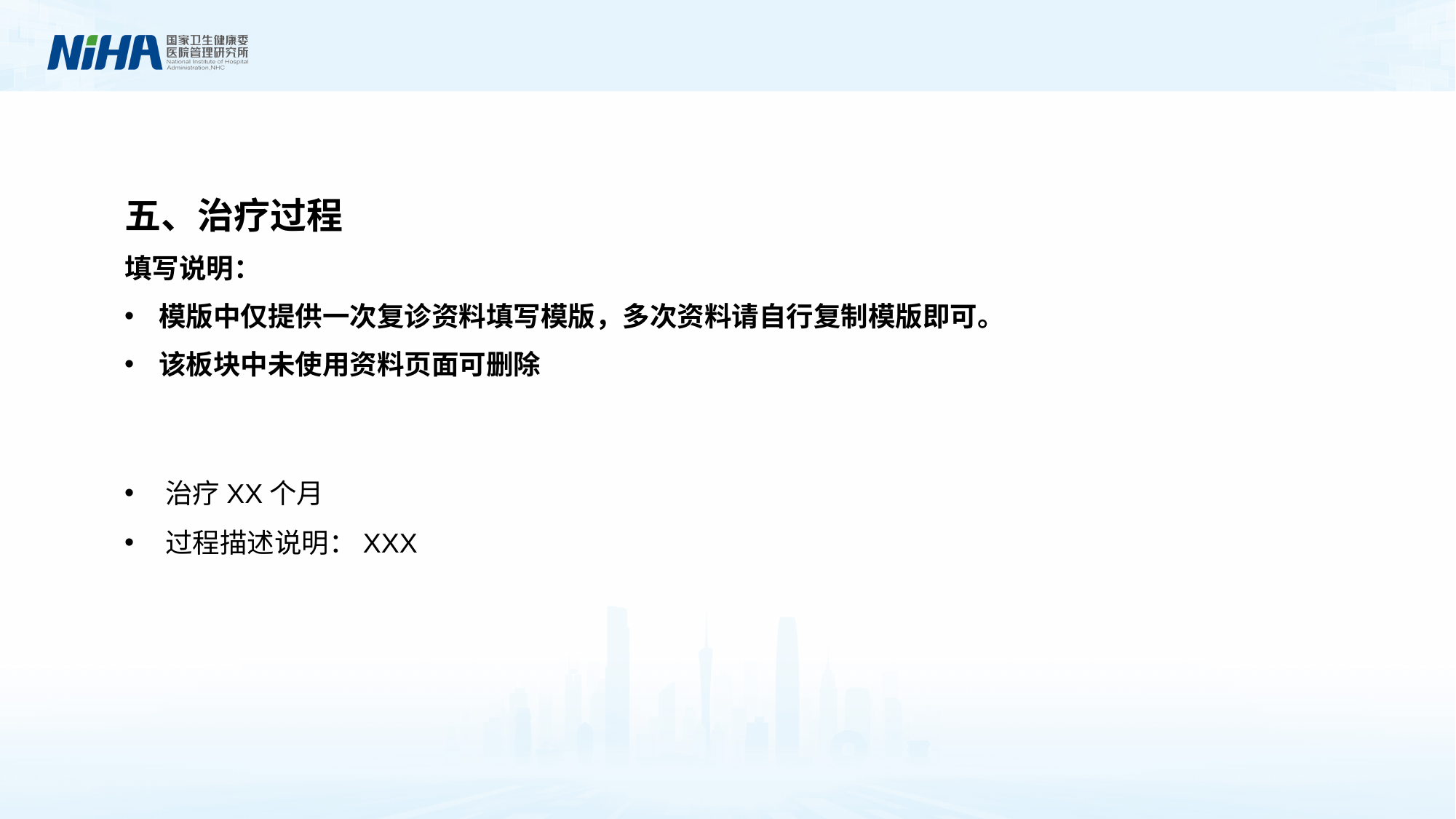

五、治疗过程
填写说明：
模版中仅提供一次复诊资料填写模版，多次资料请自行复制模版即可。
该板块中未使用资料页面可删除
治疗XX个月
过程描述说明：XXX